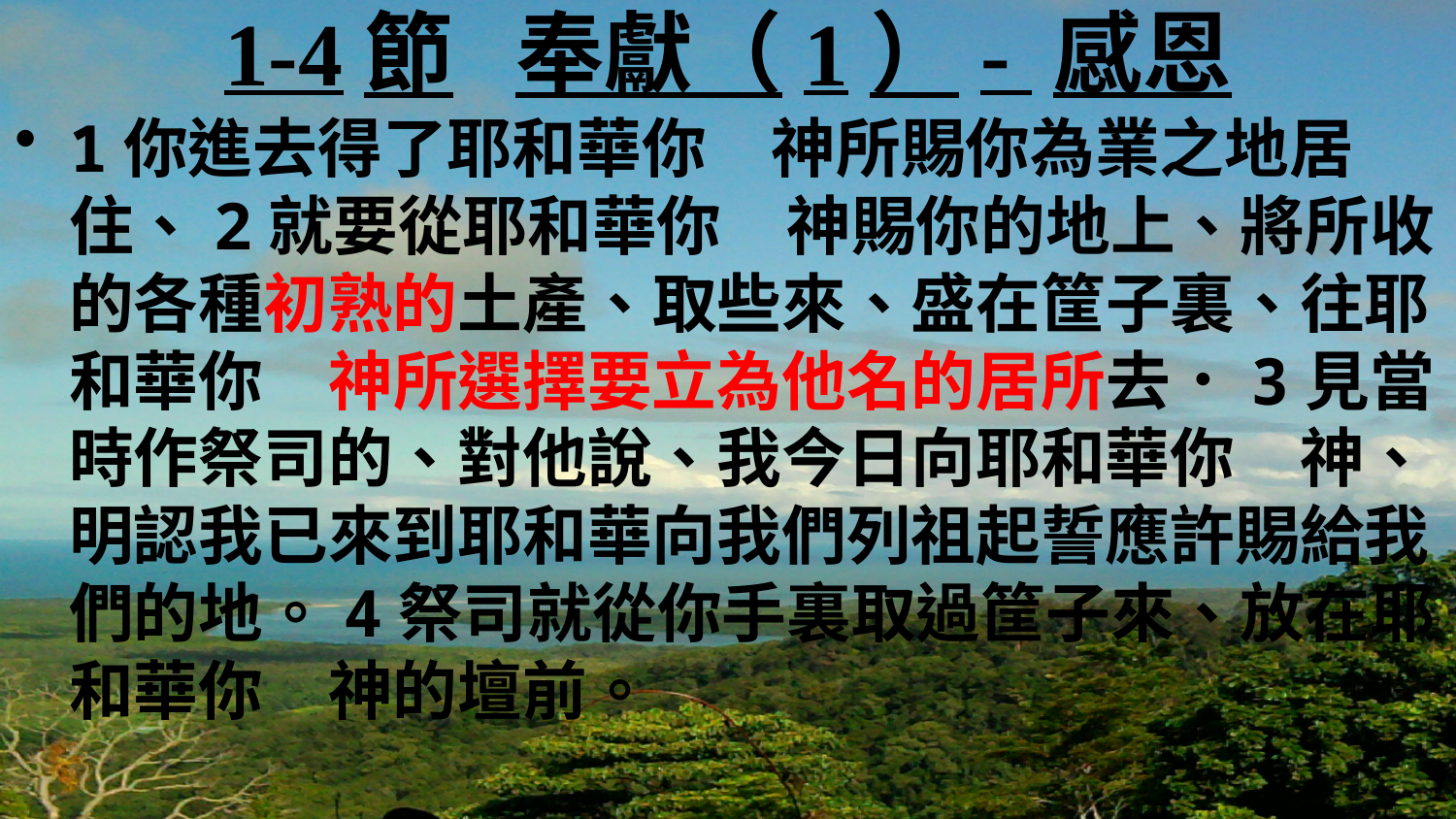

# 1-4節	奉獻（1）- 感恩
1你進去得了耶和華你　神所賜你為業之地居住、2就要從耶和華你　神賜你的地上、將所收的各種初熟的土產、取些來、盛在筐子裏、往耶和華你　神所選擇要立為他名的居所去．3見當時作祭司的、對他說、我今日向耶和華你　神、明認我已來到耶和華向我們列祖起誓應許賜給我們的地。4祭司就從你手裏取過筐子來、放在耶和華你　神的壇前。